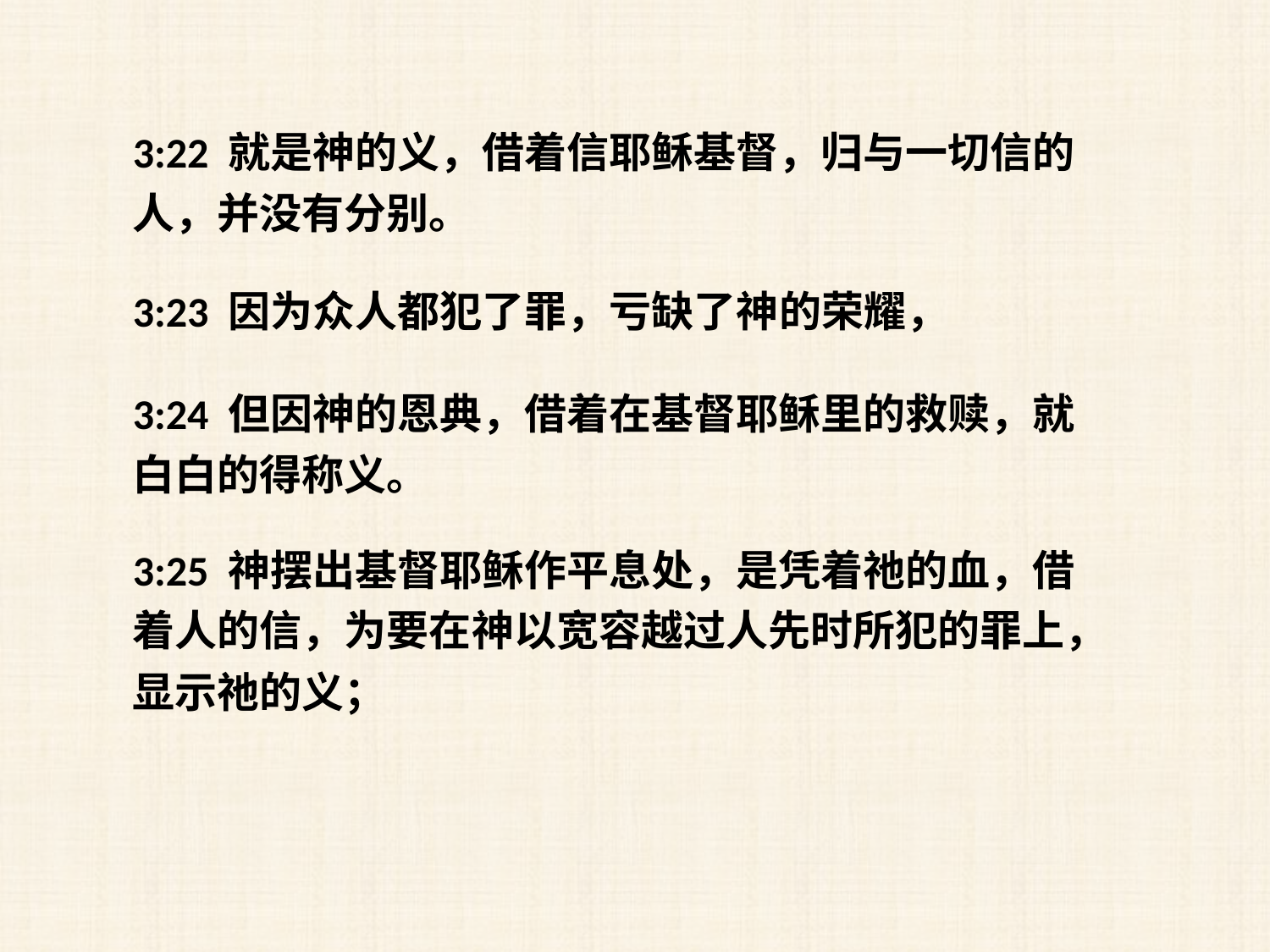

3:22 就是神的义，借着信耶稣基督，归与一切信的人，并没有分别。
3:23 因为众人都犯了罪，亏缺了神的荣耀，
3:24 但因神的恩典，借着在基督耶稣里的救赎，就白白的得称义。
3:25 神摆出基督耶稣作平息处，是凭着祂的血，借着人的信，为要在神以宽容越过人先时所犯的罪上，显示祂的义；